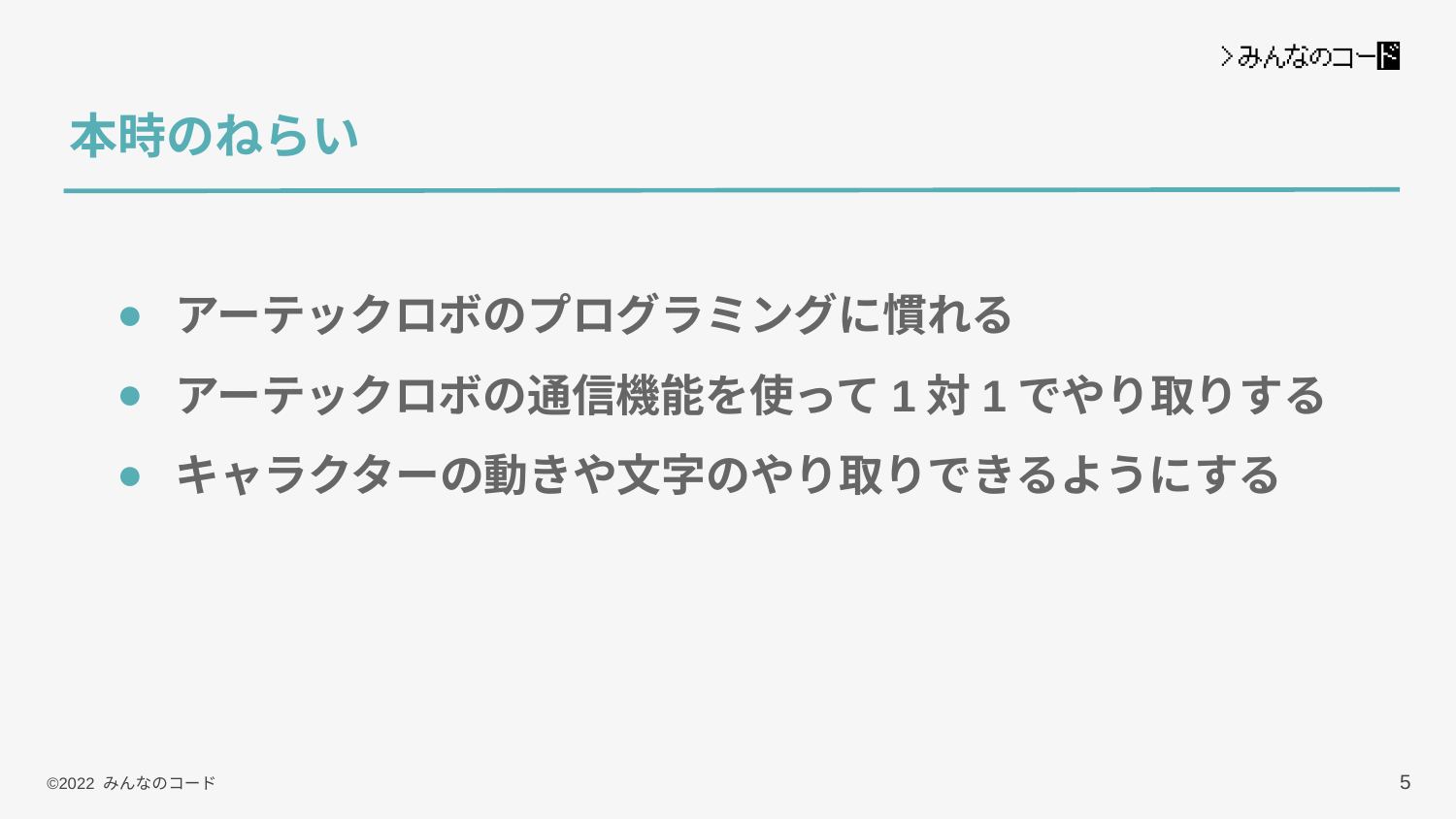

# 本時のねらい
アーテックロボのプログラミングに慣れる
アーテックロボの通信機能を使って1対1でやり取りする
キャラクターの動きや文字のやり取りできるようにする